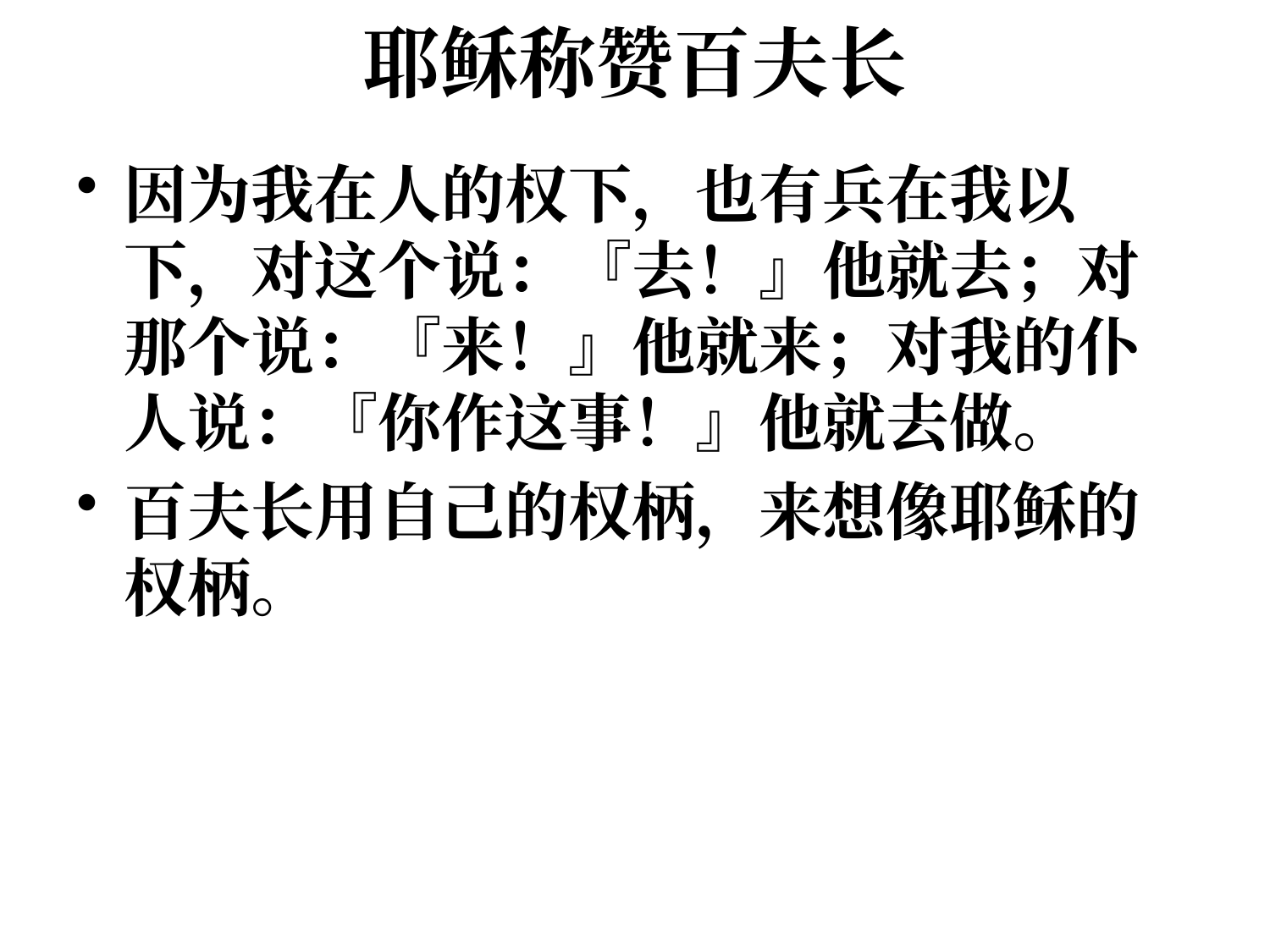

# 耶稣称赞百夫长
因为我在人的权下，也有兵在我以下，对这个说：『去！』他就去；对那个说：『来！』他就来；对我的仆人说：『你作这事！』他就去做。
百夫长用自己的权柄，来想像耶稣的权柄。